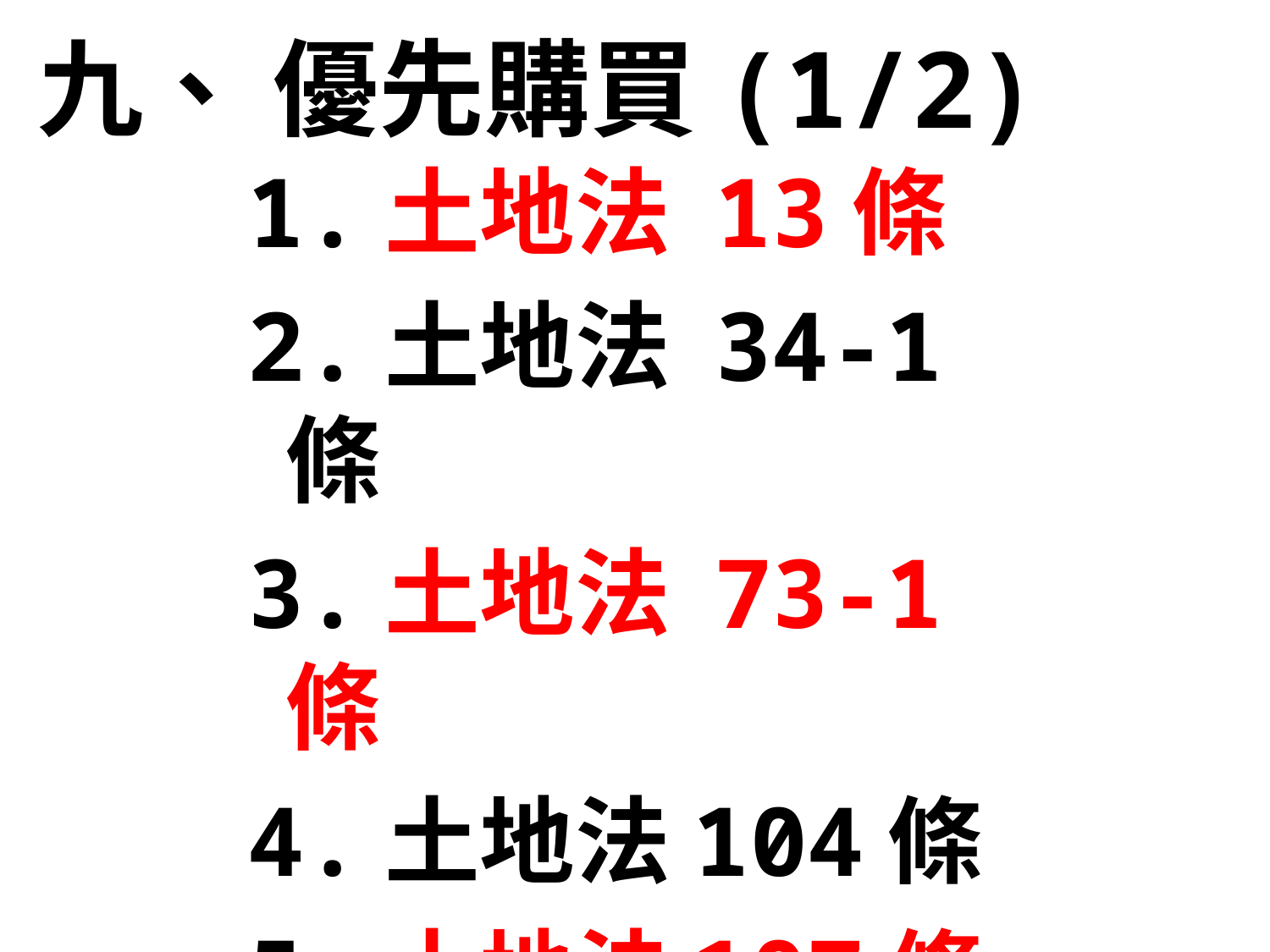

九、 優先購買(1/2)

1.土地法 13條
2.土地法 34-1條
3.土地法 73-1條
4.土地法104條
5.土地法107條